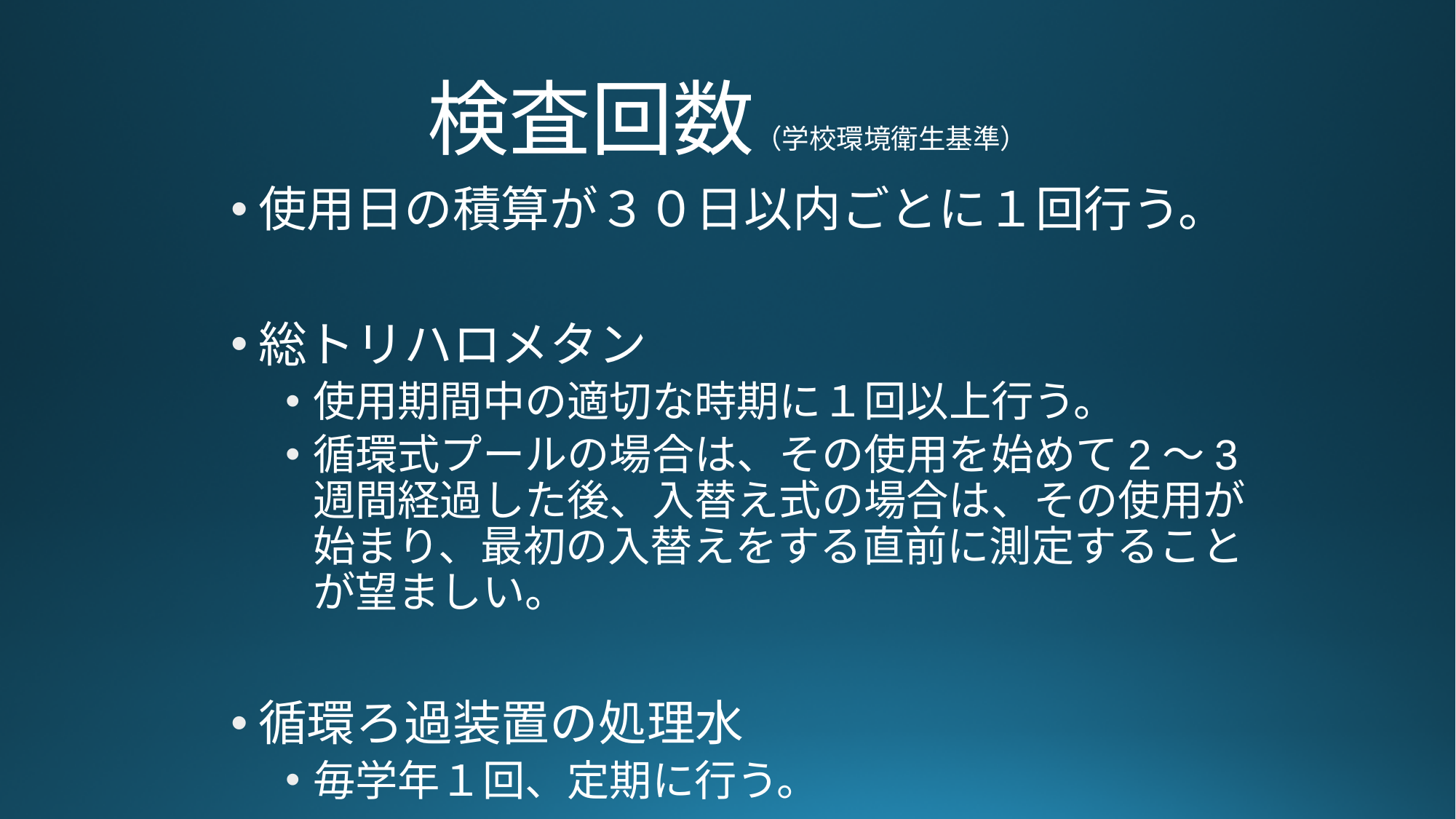

# 検査回数（学校環境衛生基準）
使用日の積算が３０日以内ごとに１回行う。

総トリハロメタン
使用期間中の適切な時期に１回以上行う。
循環式プールの場合は、その使用を始めて2～3週間経過した後、入替え式の場合は、その使用が始まり、最初の入替えをする直前に測定することが望ましい。

循環ろ過装置の処理水
毎学年１回、定期に行う。